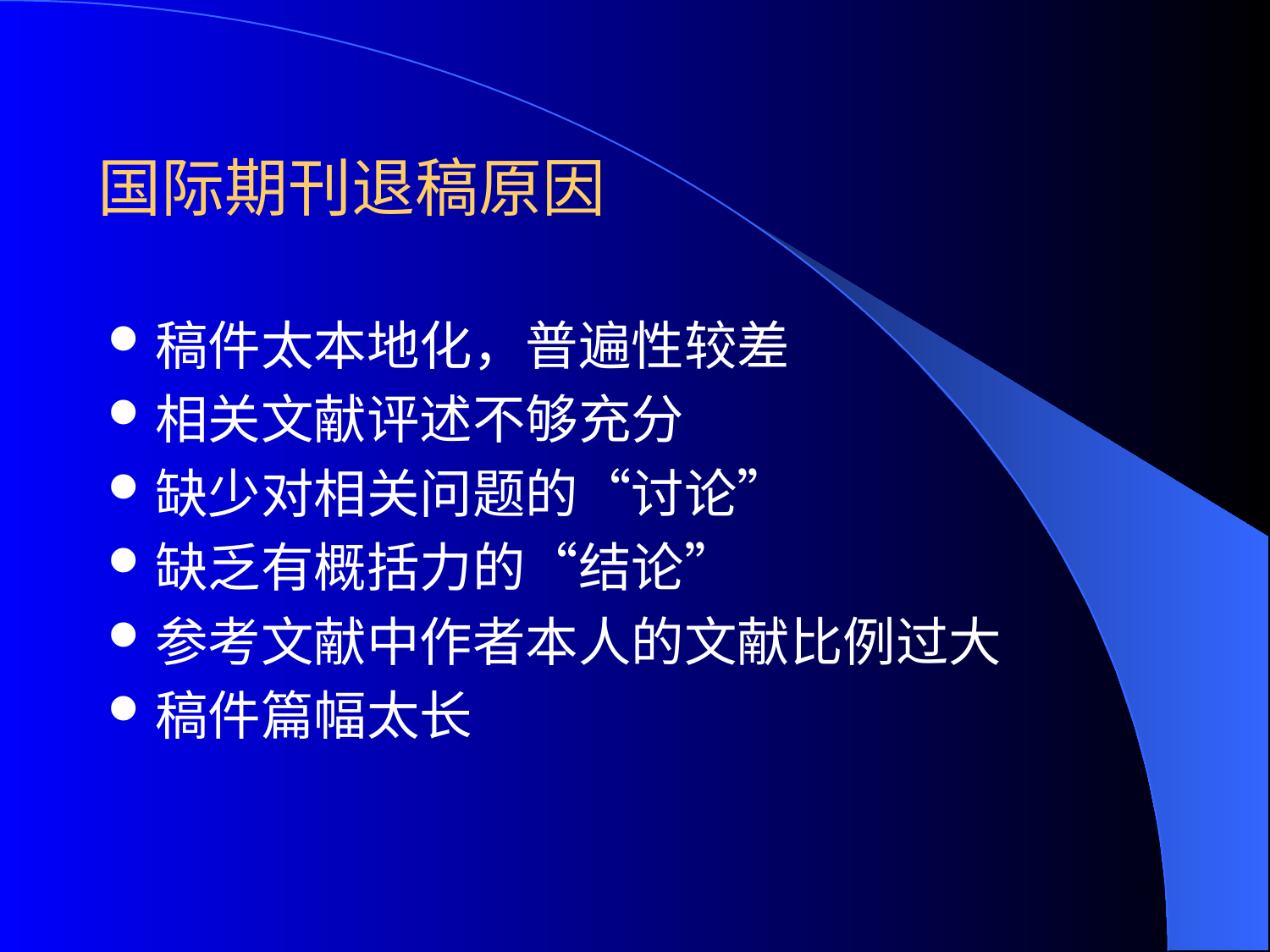

# 国际期刊退稿原因
稿件太本地化，普遍性较差
相关文献评述不够充分
缺少对相关问题的“讨论”
缺乏有概括力的“结论”
参考文献中作者本人的文献比例过大
稿件篇幅太长